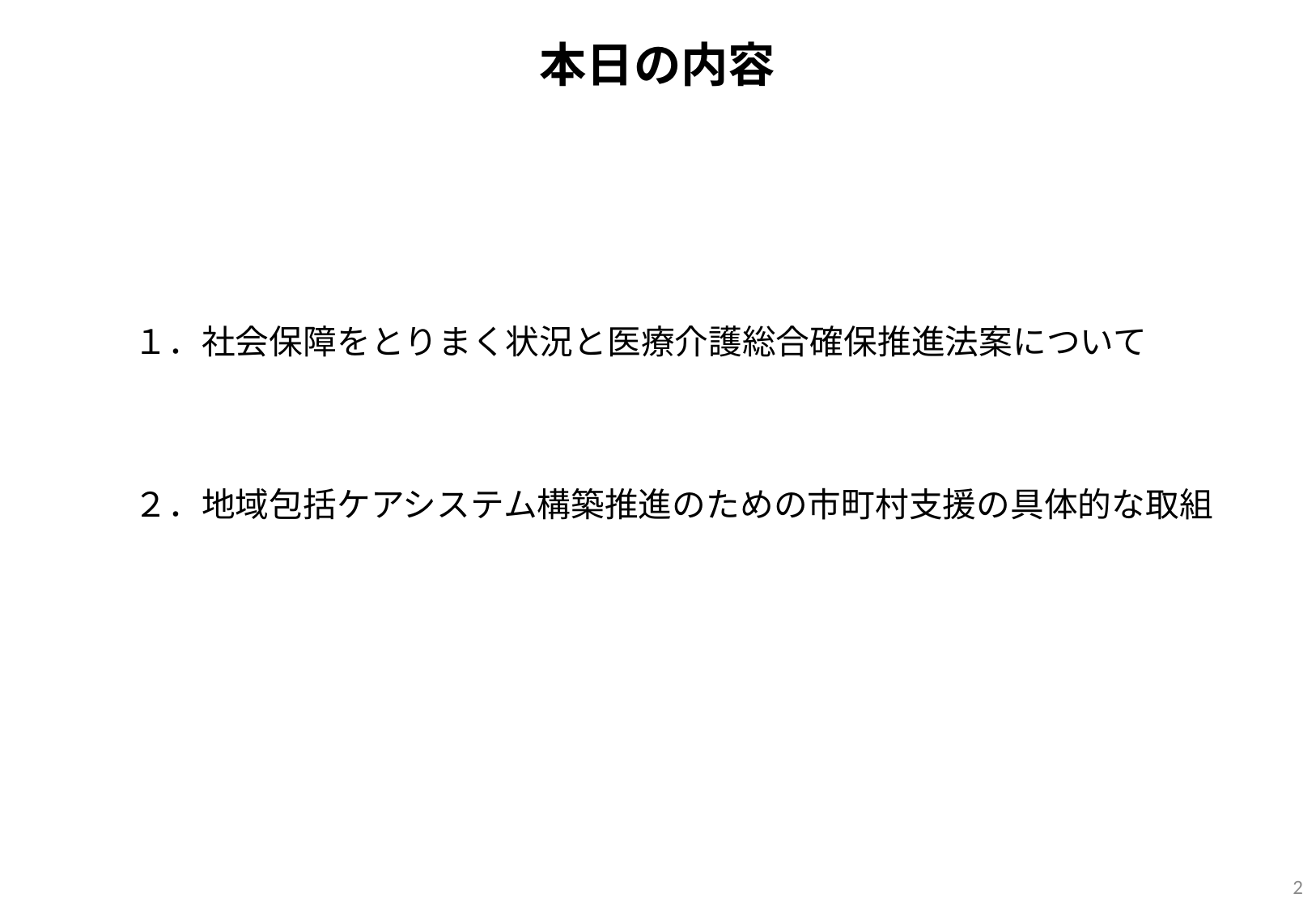

本日の内容
１．社会保障をとりまく状況と医療介護総合確保推進法案について
２．地域包括ケアシステム構築推進のための市町村支援の具体的な取組
2